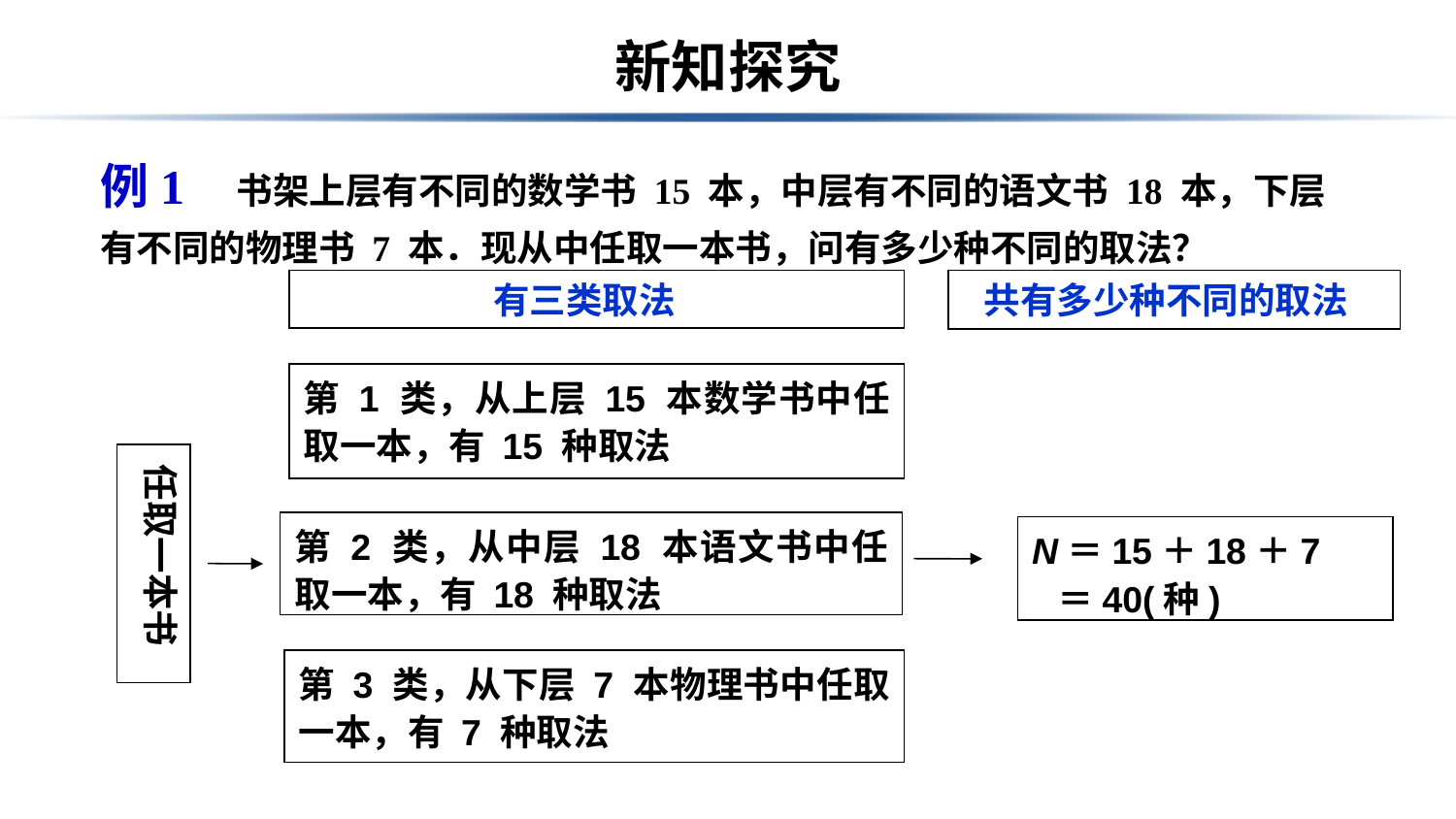

# 新知探究
例1　书架上层有不同的数学书 15 本，中层有不同的语文书 18 本，下层有不同的物理书 7 本．现从中任取一本书，问有多少种不同的取法？
有三类取法
共有多少种不同的取法
第 1 类，从上层 15 本数学书中任取一本，有 15 种取法
任取一本书
第 2 类，从中层 18 本语文书中任取一本，有 18 种取法
N＝15＋18＋7
  ＝40(种)

第 3 类，从下层 7 本物理书中任取一本，有 7 种取法